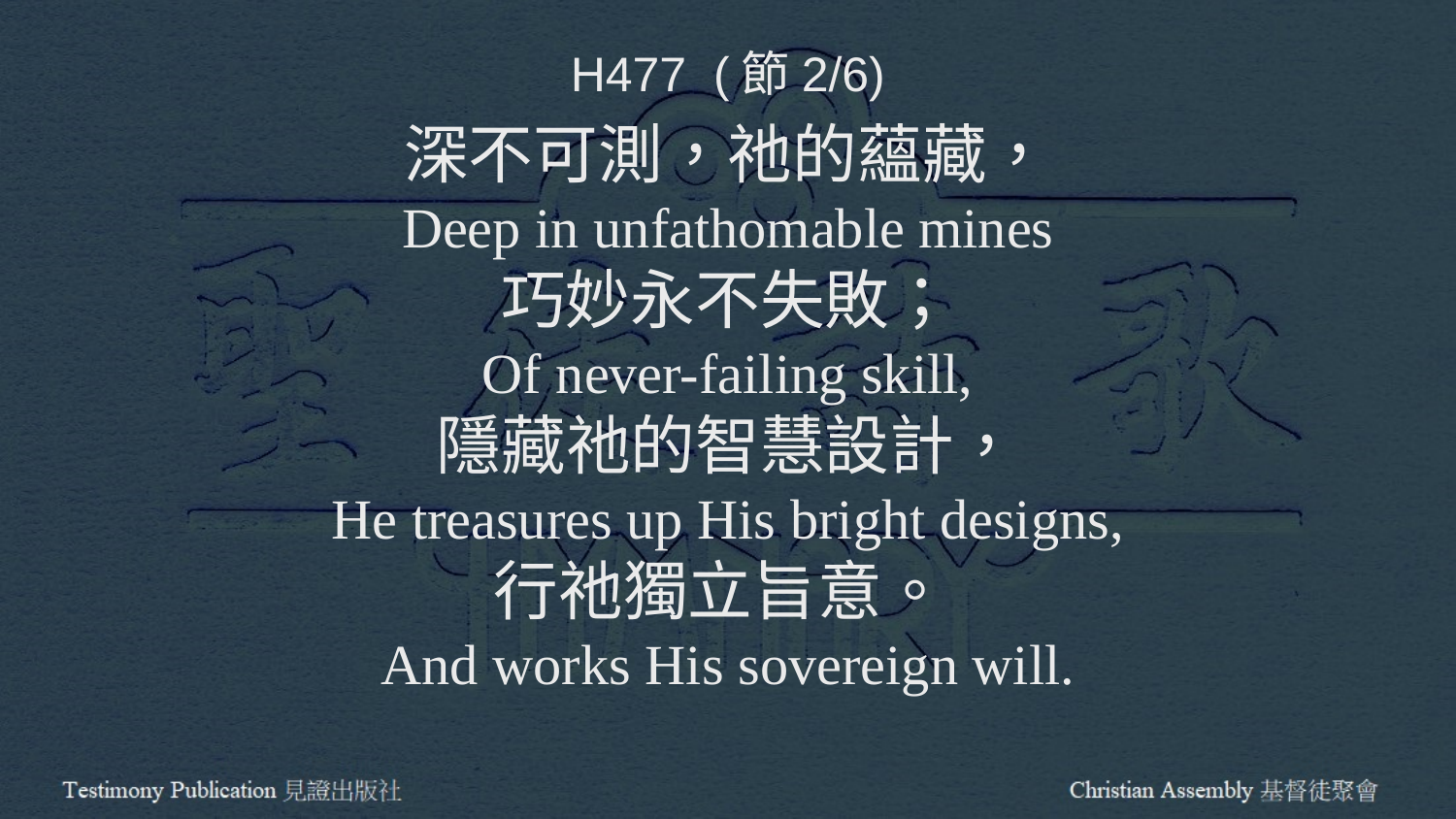

H477  (節2/6)
深不可測，祂的蘊藏，
Deep in unfathomable mines
巧妙永不失敗；
Of never-failing skill,
隱藏祂的智慧設計，
He treasures up His bright designs,
行祂獨立旨意。
And works His sovereign will.